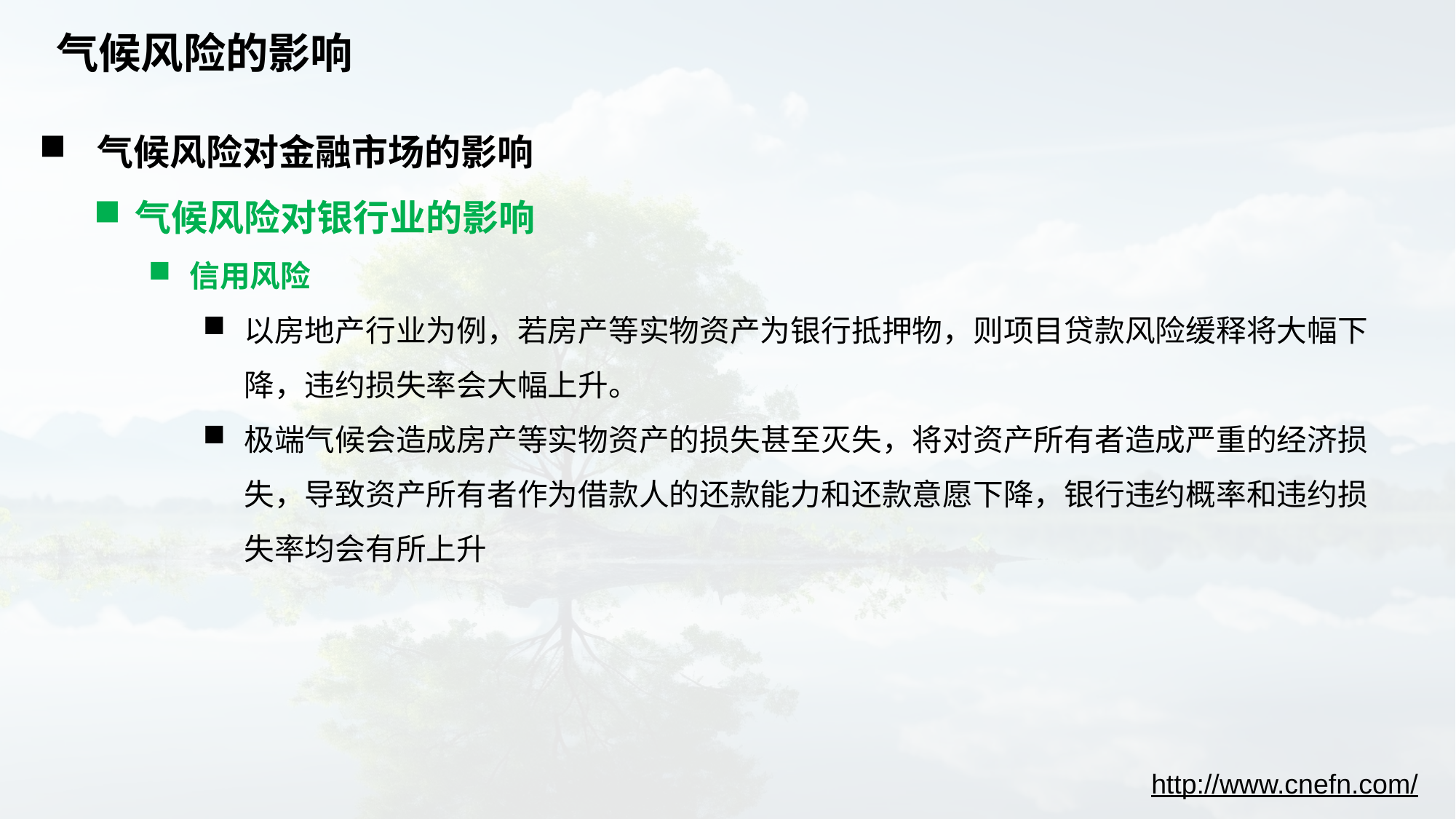

# 气候风险的影响
 气候风险对金融市场的影响
气候风险对银行业的影响
信用风险
以房地产行业为例，若房产等实物资产为银行抵押物，则项目贷款风险缓释将大幅下降，违约损失率会大幅上升。
极端气候会造成房产等实物资产的损失甚至灭失，将对资产所有者造成严重的经济损失，导致资产所有者作为借款人的还款能力和还款意愿下降，银行违约概率和违约损失率均会有所上升